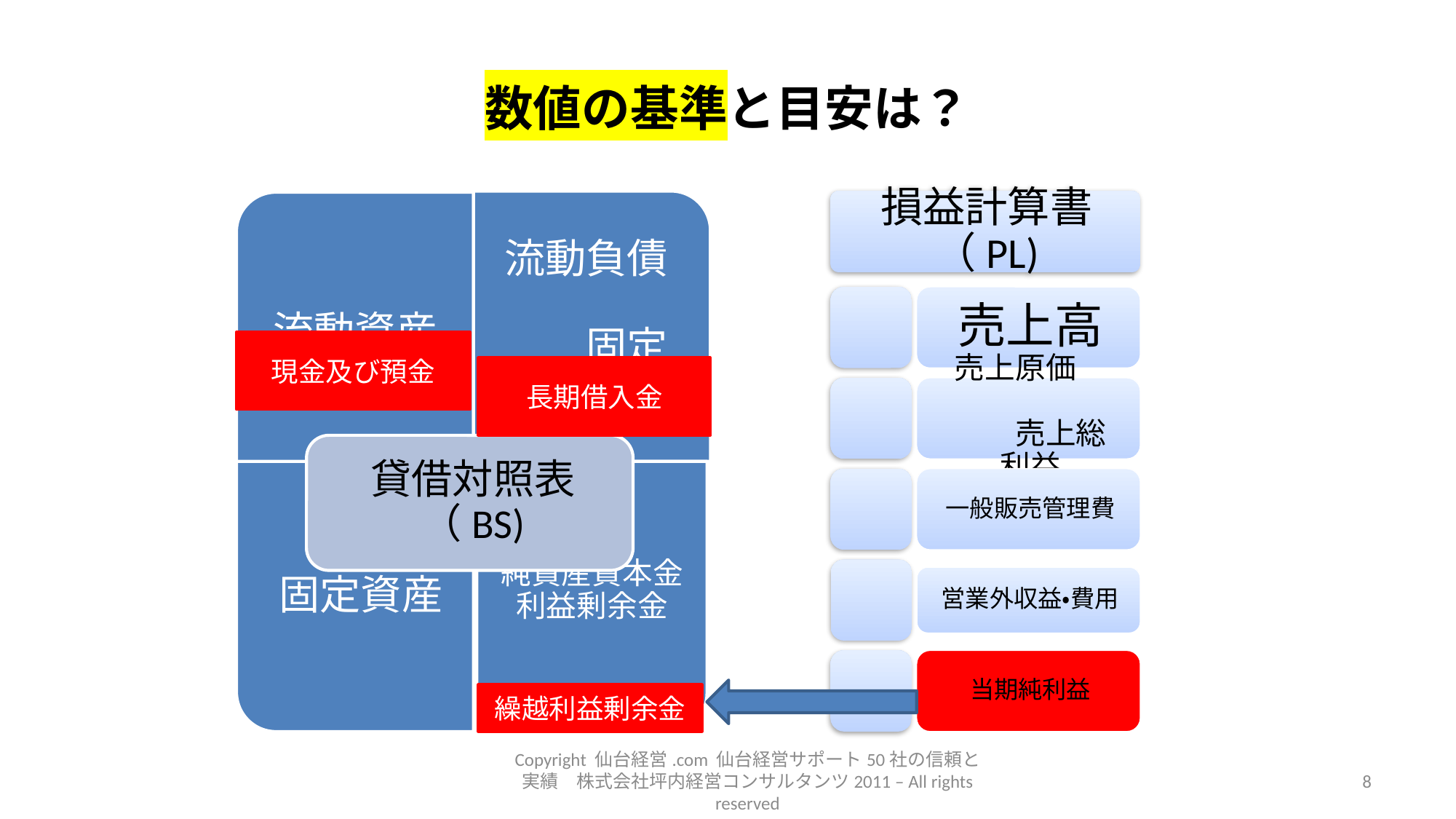

# 数値の基準と目安は？
流動資産
流動負債　　　　　　固定負債
固定資産
純資産資本金利益剰余金
貸借対照表（BS)
損益計算書（PL)
売上高
売上原価　　　　　　　　売上総利益
一般販売管理費
営業外収益・費用
当期純利益
現金及び預金
長期借入金

繰越利益剰余金
Copyright 仙台経営.com 仙台経営サポート50社の信頼と実績　株式会社坪内経営コンサルタンツ2011 – All rights reserved
8